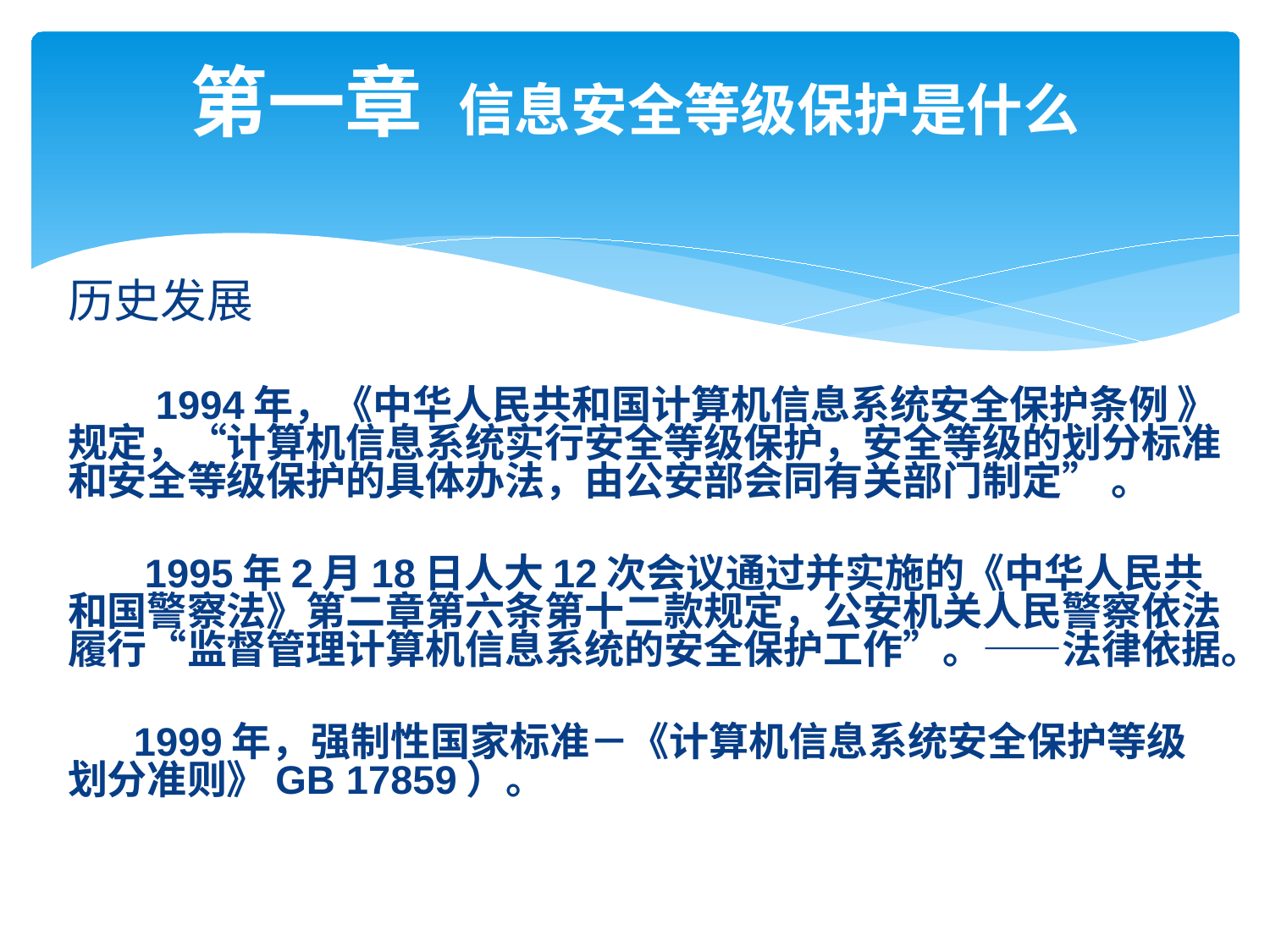

# 第一章  信息安全等级保护是什么
历史发展

        1994年，《中华人民共和国计算机信息系统安全保护条例 》规定，“计算机信息系统实行安全等级保护，安全等级的划分标准和安全等级保护的具体办法，由公安部会同有关部门制定” 。

       1995年2月18日人大12次会议通过并实施的《中华人民共和国警察法》第二章第六条第十二款规定，公安机关人民警察依法履行“监督管理计算机信息系统的安全保护工作”。——法律依据。

      1999年，强制性国家标准－《计算机信息系统安全保护等级划分准则》GB 17859）。